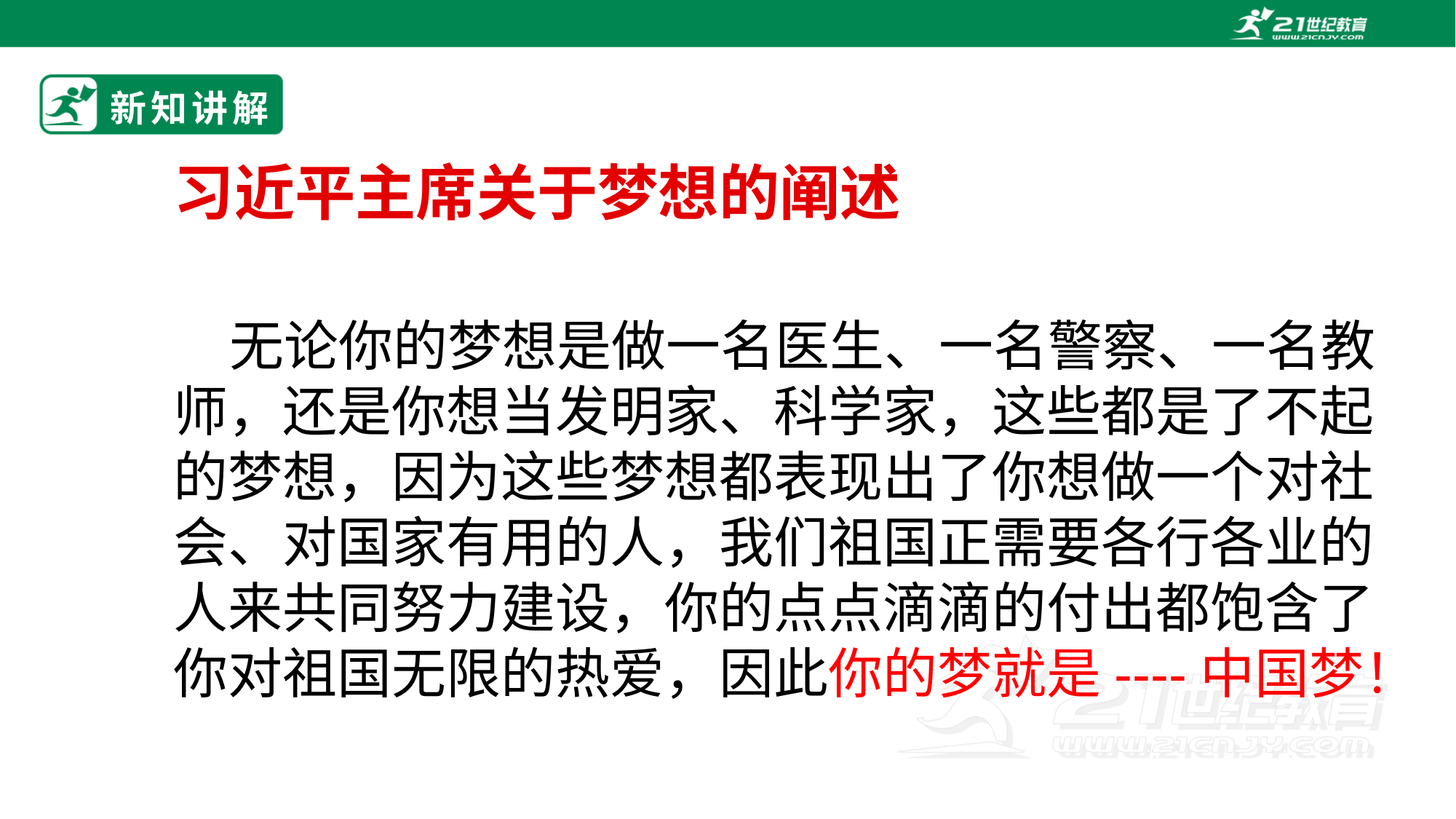

新知讲解
习近平主席关于梦想的阐述
    无论你的梦想是做一名医生、一名警察、一名教师，还是你想当发明家、科学家，这些都是了不起的梦想，因为这些梦想都表现出了你想做一个对社会、对国家有用的人，我们祖国正需要各行各业的人来共同努力建设，你的点点滴滴的付出都饱含了你对祖国无限的热爱，因此你的梦就是----中国梦！